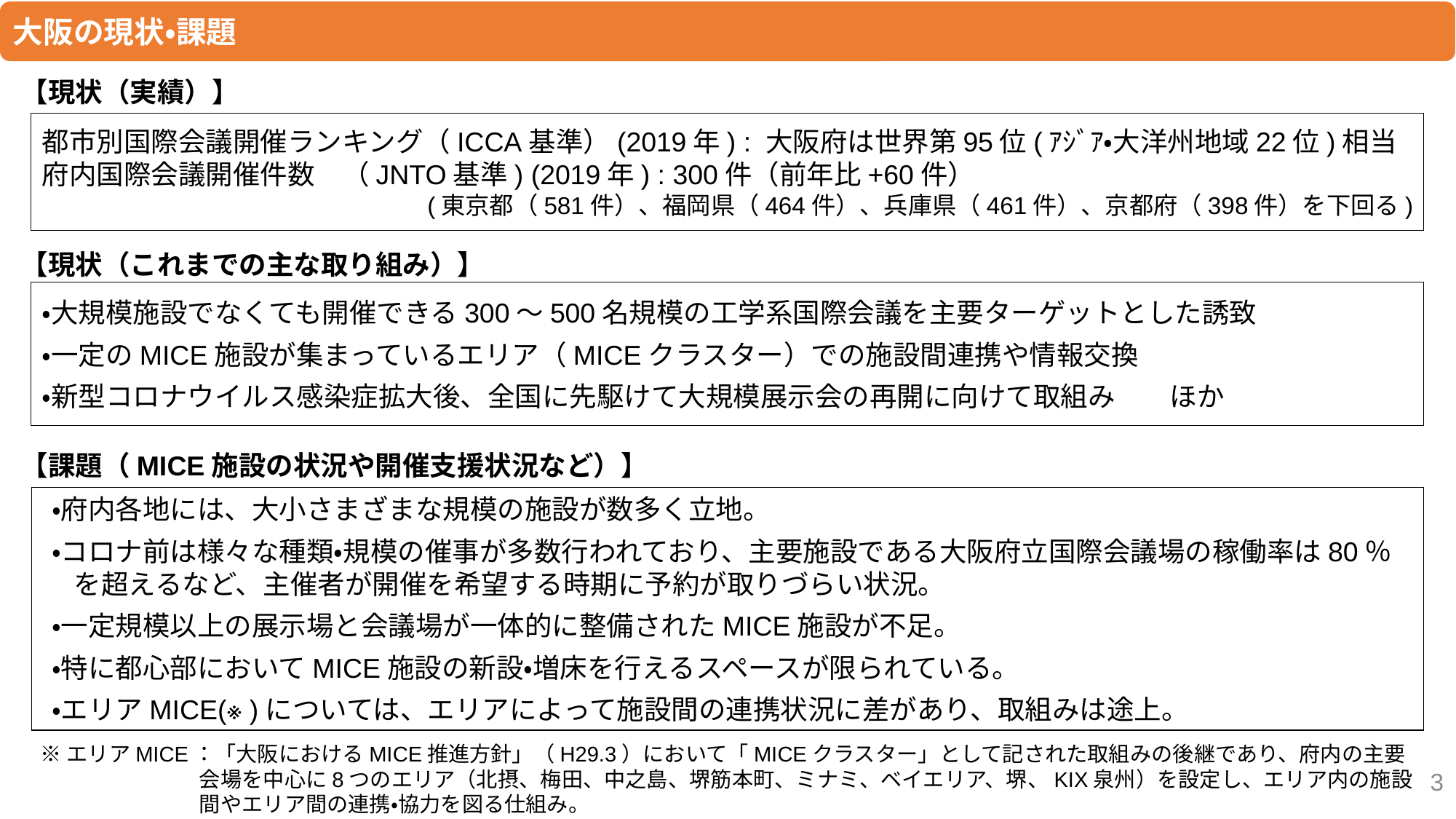

大阪の現状・課題
【現状（実績）】
都市別国際会議開催ランキング（ICCA基準）(2019年) : 大阪府は世界第95位(ｱｼﾞｱ・大洋州地域22位)相当
府内国際会議開催件数　（JNTO基準) (2019年) : 300件（前年比+60件）
(東京都（581件）、福岡県（464件）、兵庫県（461件）、京都府（398件）を下回る)
【現状（これまでの主な取り組み）】
・大規模施設でなくても開催できる300～500名規模の工学系国際会議を主要ターゲットとした誘致
・一定のMICE施設が集まっているエリア（MICEクラスター）での施設間連携や情報交換
・新型コロナウイルス感染症拡大後、全国に先駆けて大規模展示会の再開に向けて取組み　　ほか
【課題（MICE施設の状況や開催支援状況など）】
・府内各地には、大小さまざまな規模の施設が数多く立地。
・コロナ前は様々な種類・規模の催事が多数行われており、主要施設である大阪府立国際会議場の稼働率は80％を超えるなど、主催者が開催を希望する時期に予約が取りづらい状況。
・一定規模以上の展示場と会議場が一体的に整備されたMICE施設が不足。
・特に都心部においてMICE施設の新設・増床を行えるスペースが限られている。
・エリアMICE(※)については、エリアによって施設間の連携状況に差があり、取組みは途上。
※エリアMICE：「大阪におけるMICE推進方針」（H29.3）において「MICEクラスター」として記された取組みの後継であり、府内の主要会場を中心に8つのエリア（北摂、梅田、中之島、堺筋本町、ミナミ、ベイエリア、堺、KIX泉州）を設定し、エリア内の施設間やエリア間の連携・協力を図る仕組み。
3